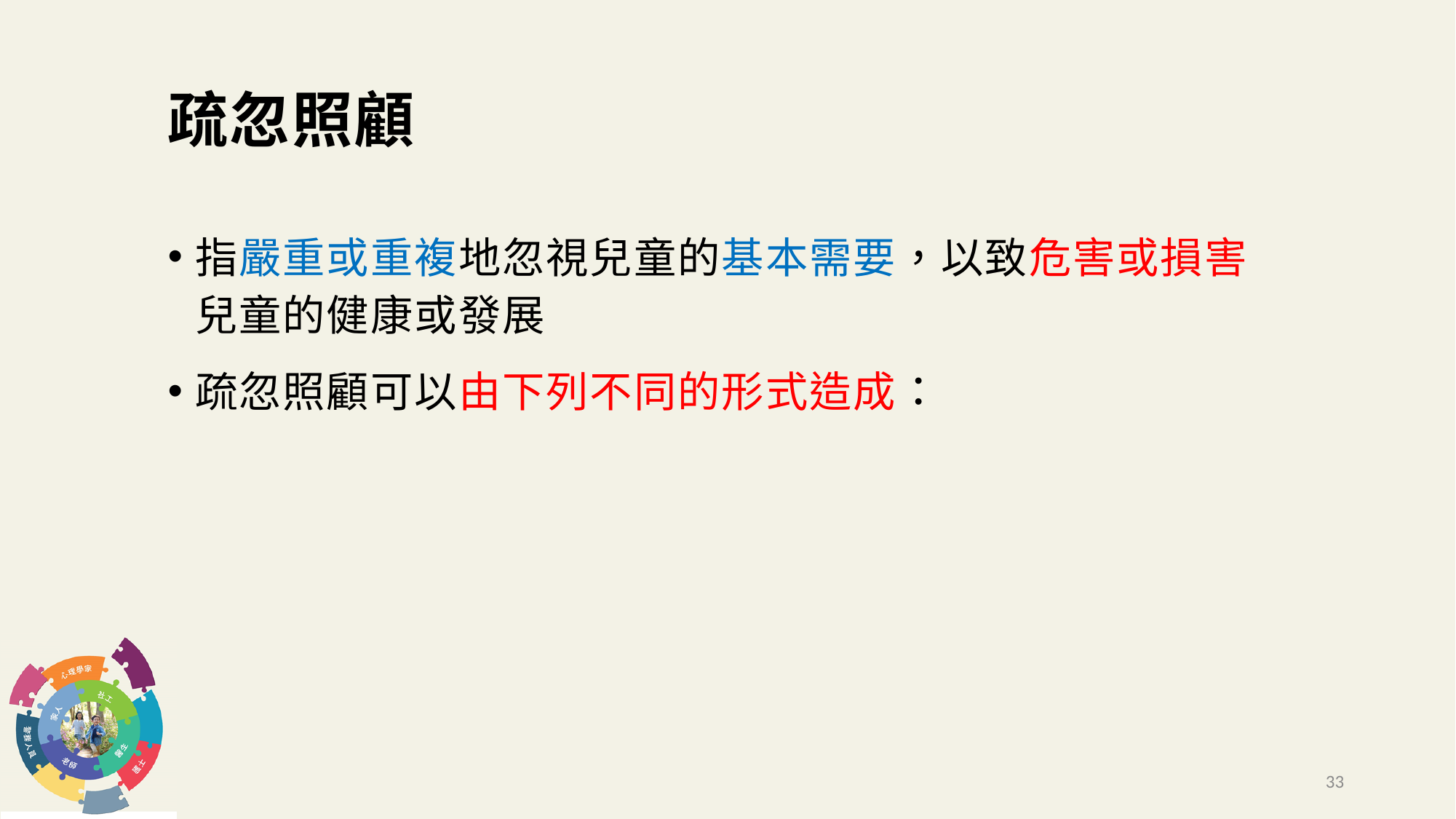

# 疏忽照顧
指嚴重或重複地忽視兒童的基本需要，以致危害或損害兒童的健康或發展
疏忽照顧可以由下列不同的形式造成：

33